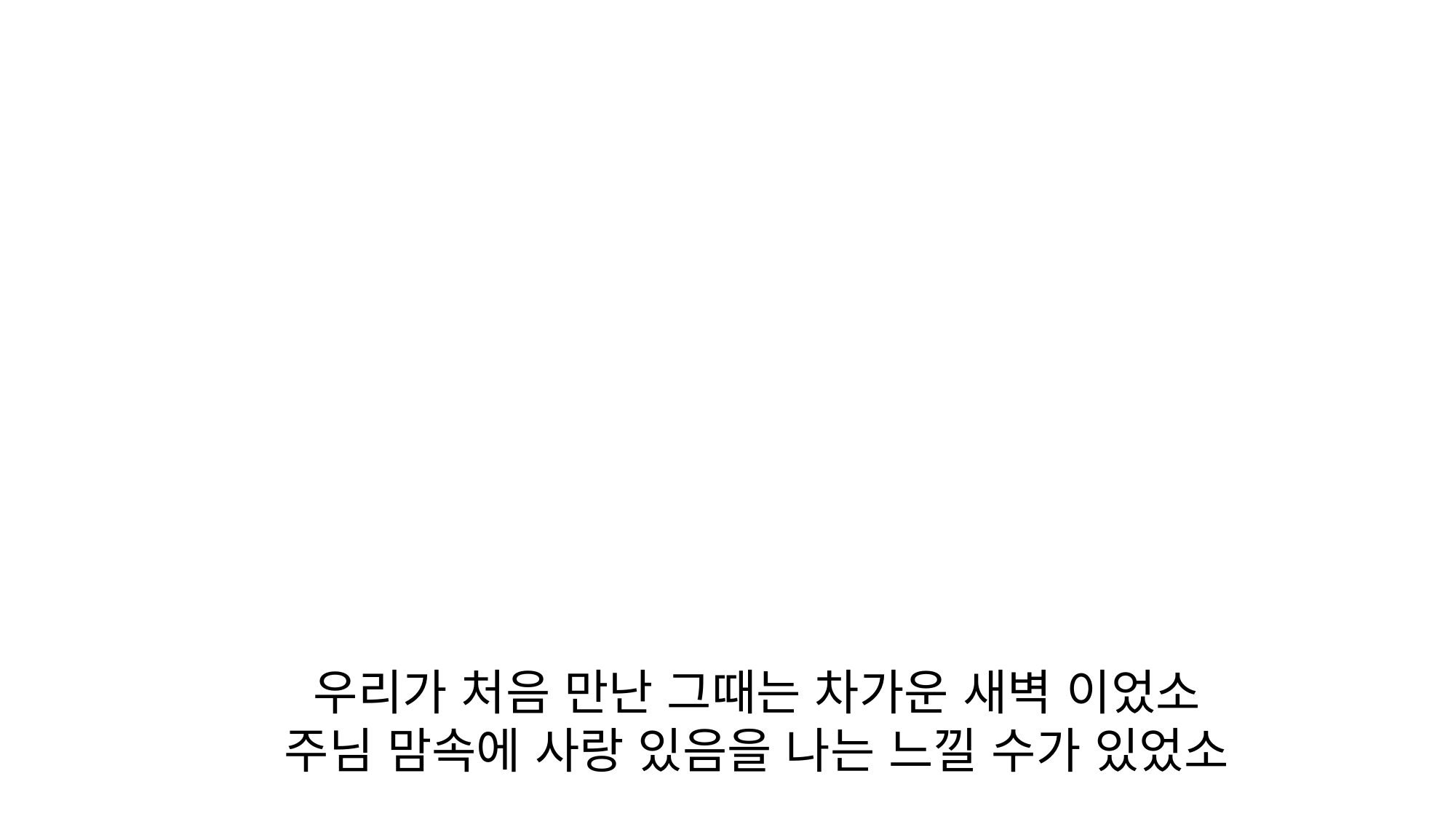

우리가 처음 만난 그때는 차가운 새벽 이었소
주님 맘속에 사랑 있음을 나는 느낄 수가 있었소